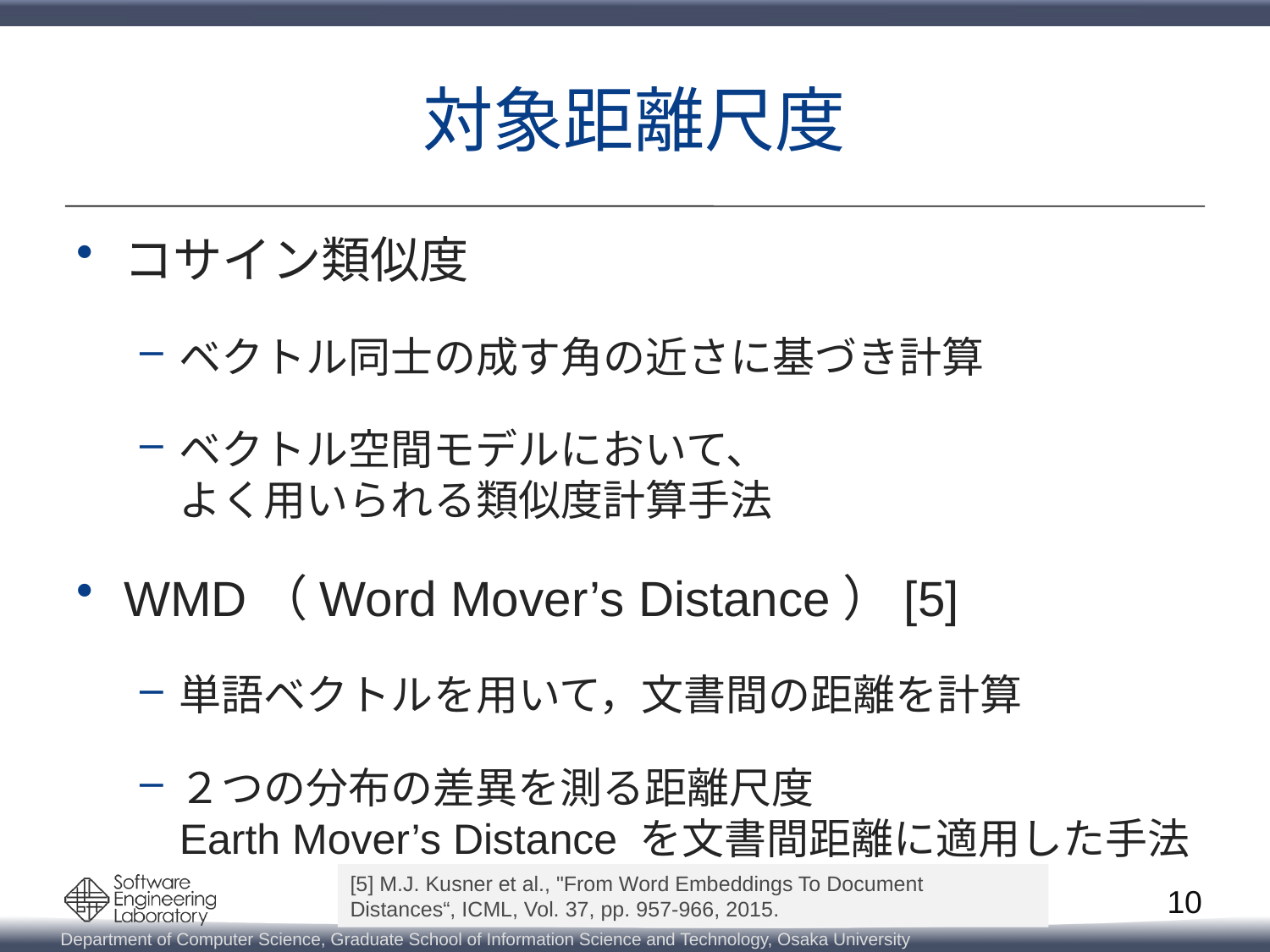

# 対象距離尺度
コサイン類似度
ベクトル同士の成す角の近さに基づき計算
ベクトル空間モデルにおいて、
よく用いられる類似度計算手法
WMD（Word Mover’s Distance）[5]
単語ベクトルを用いて，文書間の距離を計算
２つの分布の差異を測る距離尺度
Earth Mover’s Distance を文書間距離に適用した手法

[5] M.J. Kusner et al., "From Word Embeddings To Document Distances“, ICML, Vol. 37, pp. 957-966, 2015.
10